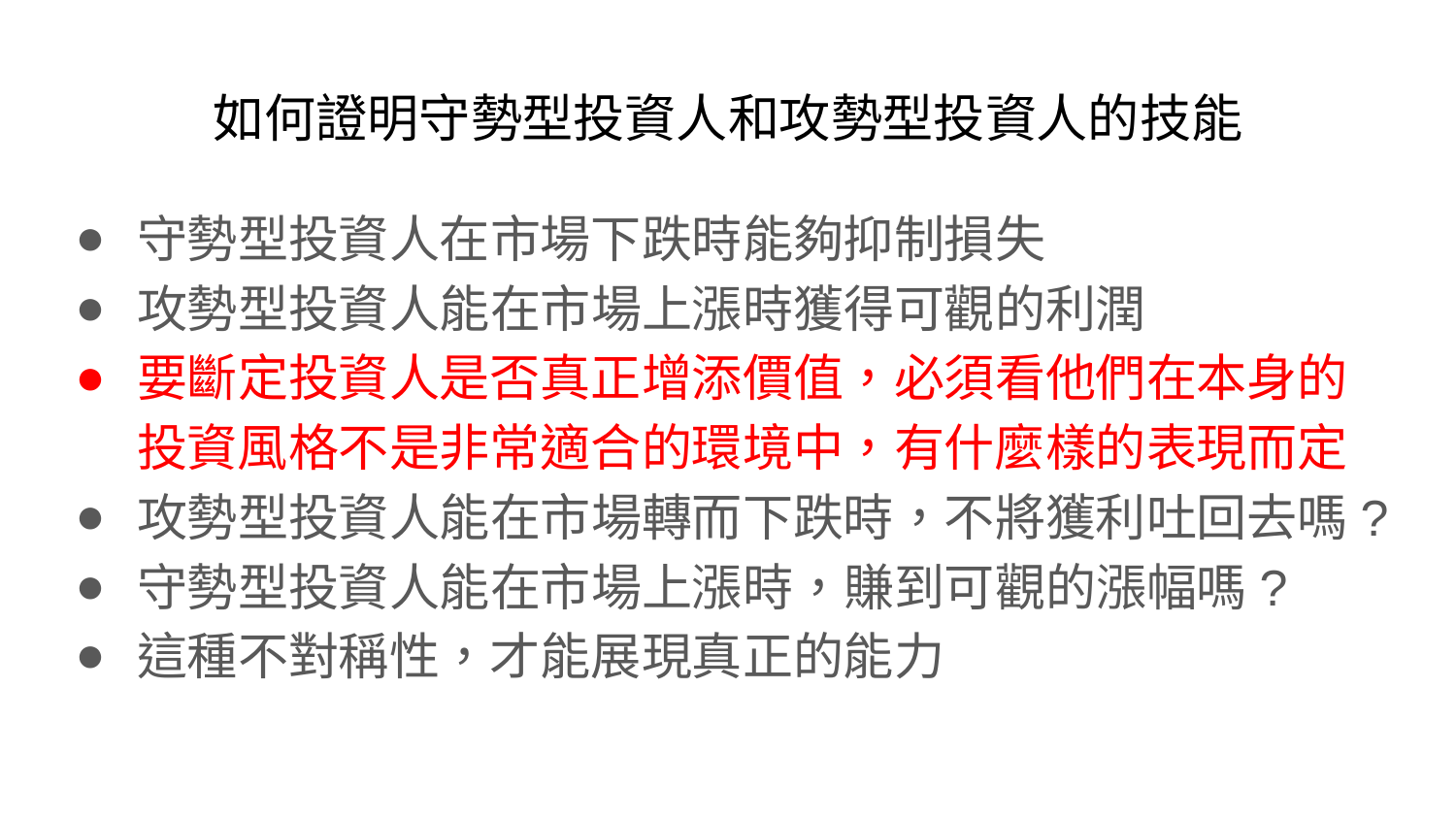

# 如何證明守勢型投資人和攻勢型投資人的技能
守勢型投資人在市場下跌時能夠抑制損失
攻勢型投資人能在市場上漲時獲得可觀的利潤
要斷定投資人是否真正增添價值，必須看他們在本身的投資風格不是非常適合的環境中，有什麼樣的表現而定
攻勢型投資人能在市場轉而下跌時，不將獲利吐回去嗎?
守勢型投資人能在市場上漲時，賺到可觀的漲幅嗎?
這種不對稱性，才能展現真正的能力